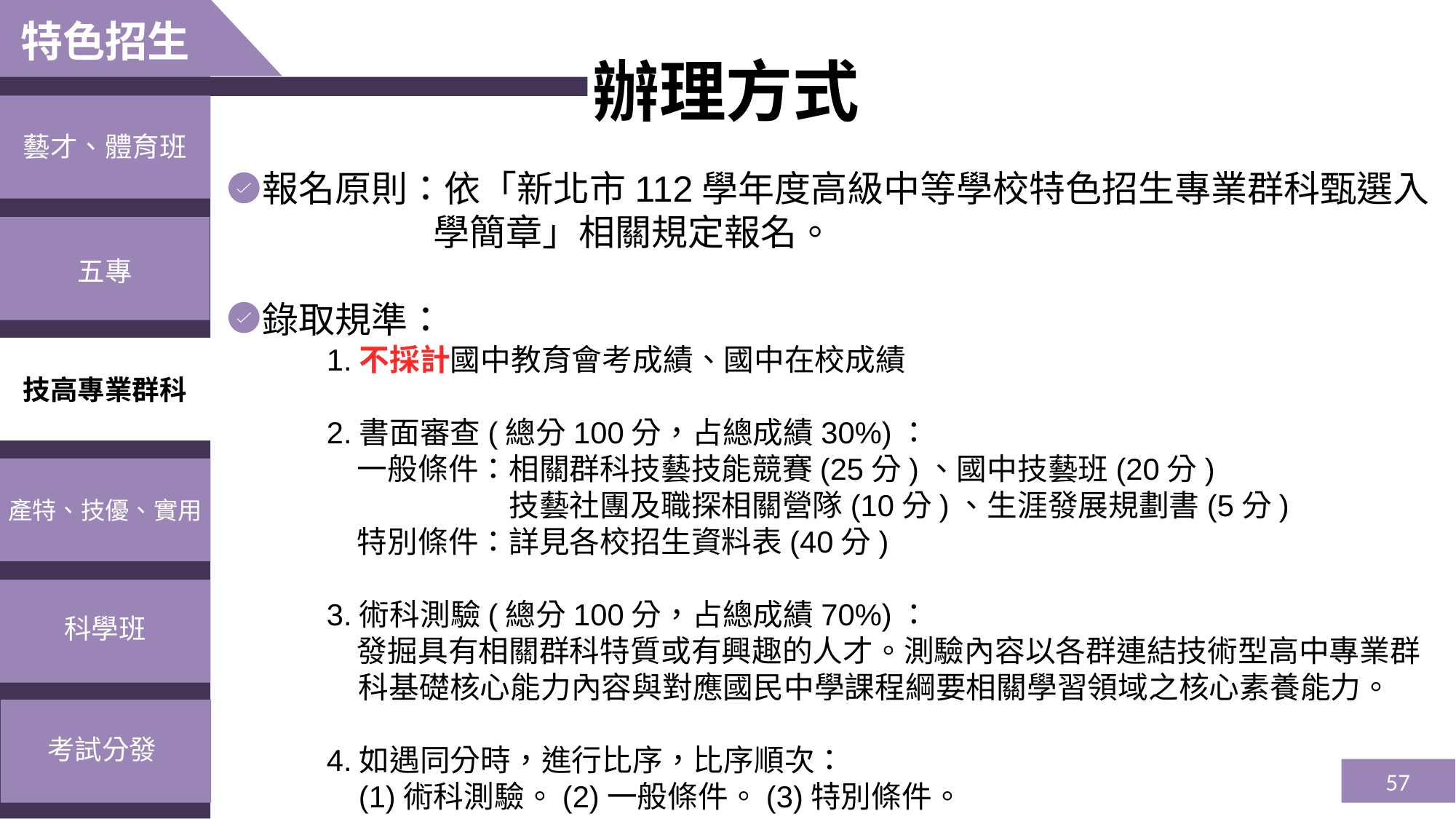

特色招生

辦理方式

藝才、體育班
報名原則：依「新北市112學年度高級中等學校特色招生專業群科甄選入學簡章」相關規定報名。

錄取規準：
1.不採計國中教育會考成績、國中在校成績

2.書面審查(總分100分，占總成績30%)：
　一般條件：相關群科技藝技能競賽(25分)、國中技藝班(20分)
　　　　　　技藝社團及職探相關營隊(10分)、生涯發展規劃書(5分)
　特別條件：詳見各校招生資料表(40分)

3.術科測驗(總分100分，占總成績70%)：
　發掘具有相關群科特質或有興趣的人才。測驗內容以各群連結技術型高中專業群科基礎核心能力內容與對應國民中學課程綱要相關學習領域之核心素養能力。

4.如遇同分時，進行比序，比序順次：
(1)術科測驗。(2)一般條件。(3)特別條件。

五專

技高專業群科

產特、技優、實用

科學班

考試分發

57